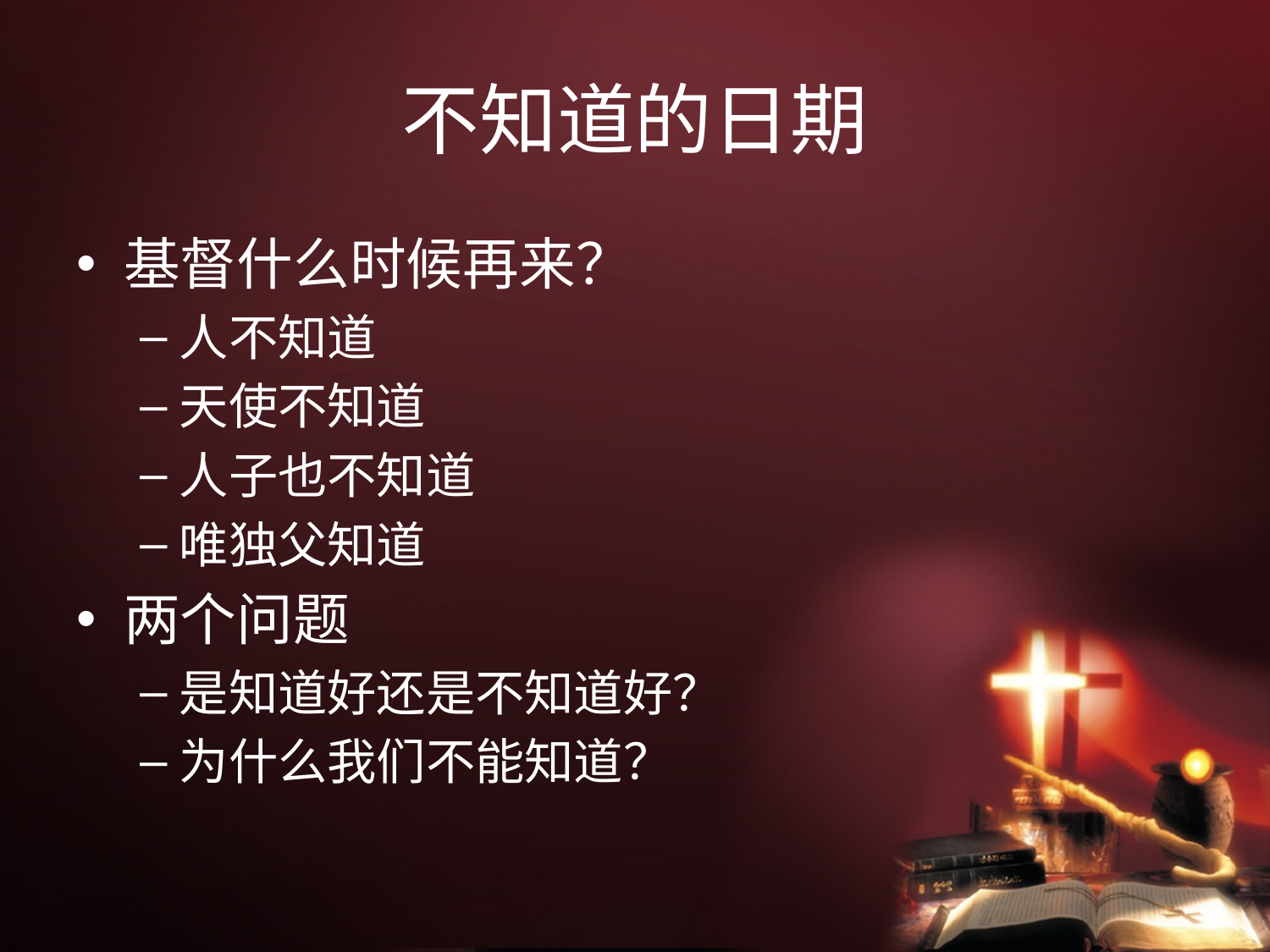

# 不知道的日期
基督什么时候再来？
人不知道
天使不知道
人子也不知道
唯独父知道
两个问题
是知道好还是不知道好？
为什么我们不能知道？